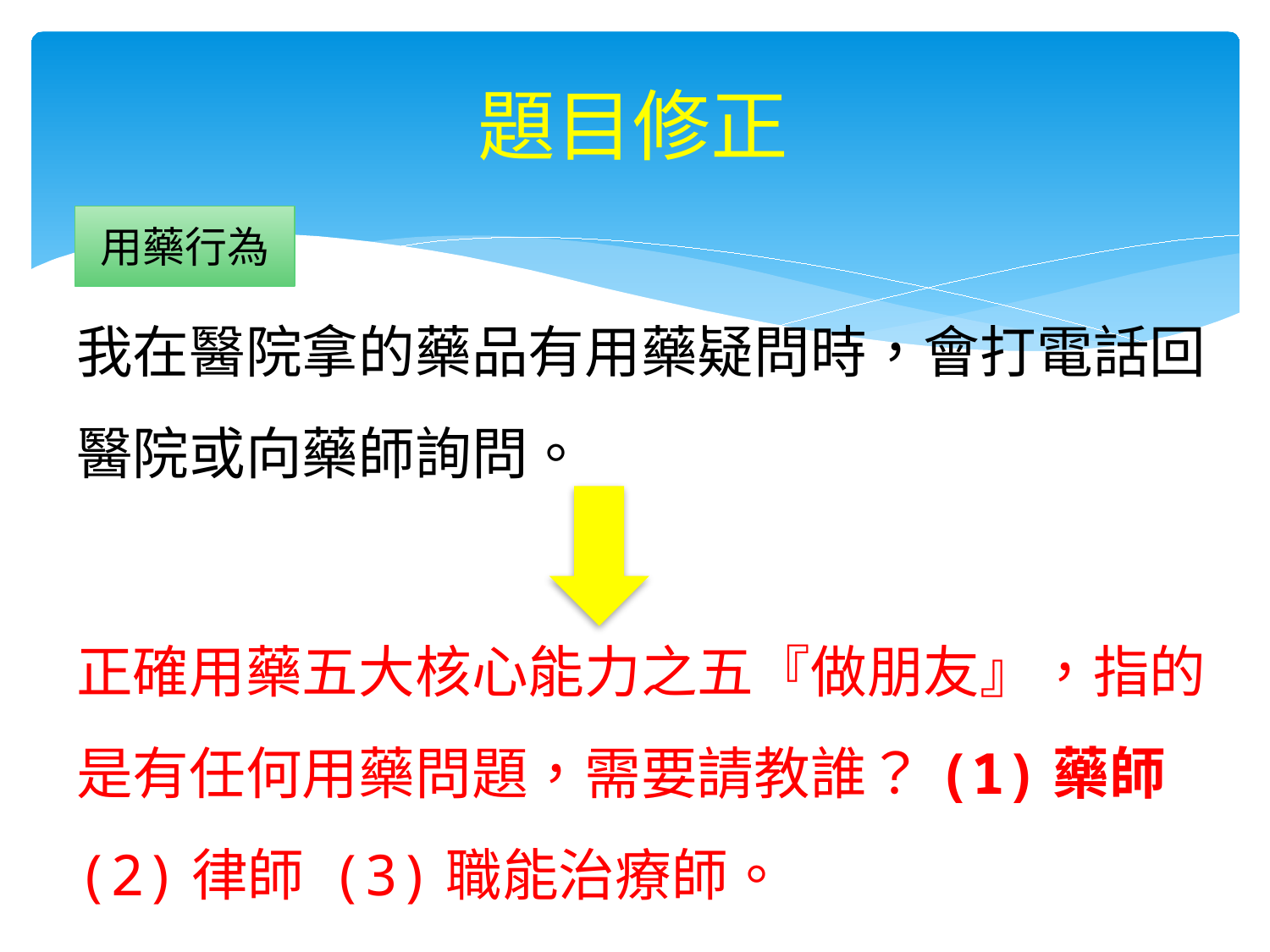

# 題目修正
用藥行為
我在醫院拿的藥品有用藥疑問時，會打電話回醫院或向藥師詢問。

正確用藥五大核心能力之五『做朋友』，指的是有任何用藥問題，需要請教誰？(1)藥師(2)律師 (3)職能治療師。